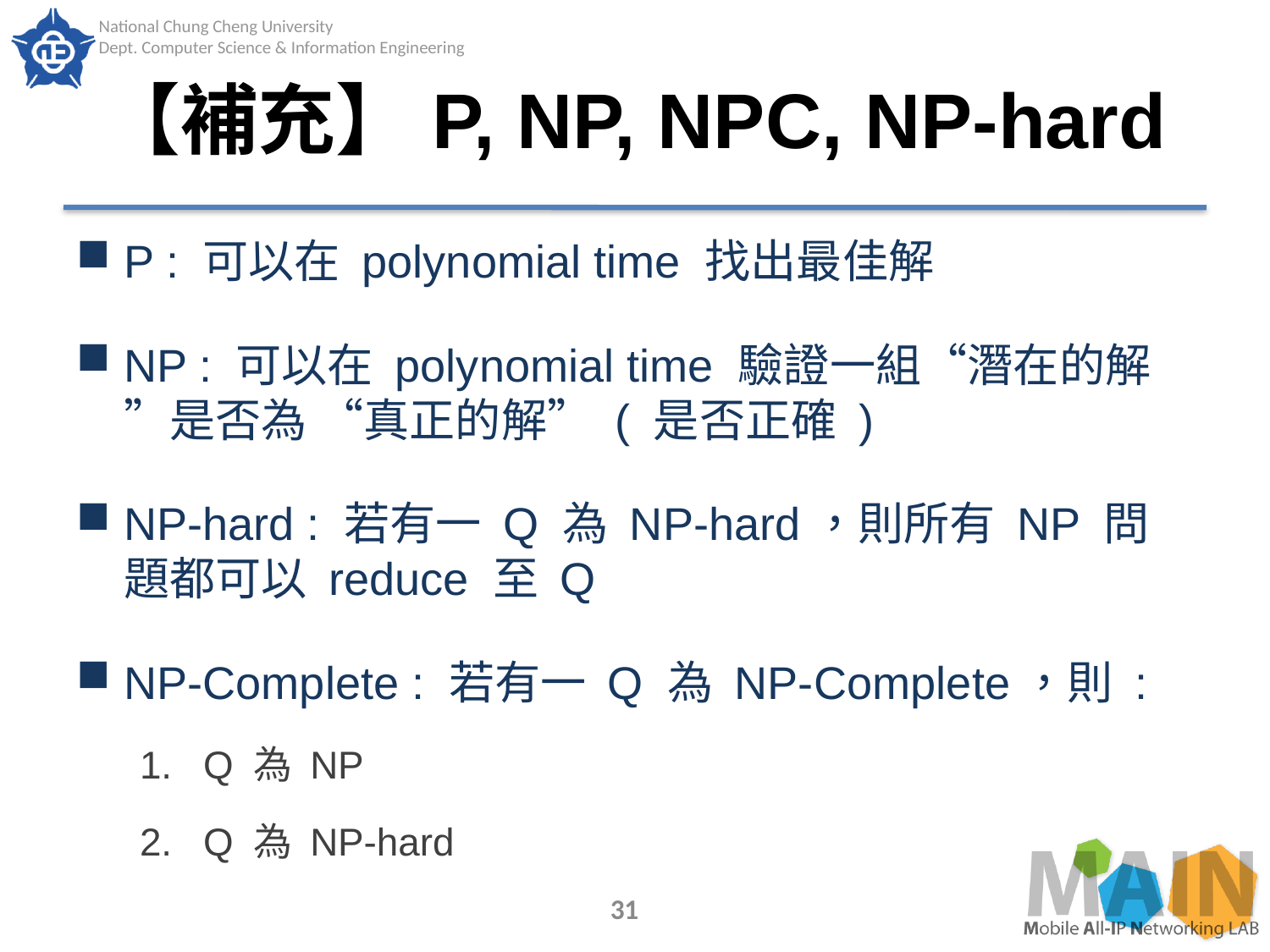

# 【補充】P, NP, NPC, NP-hard
P : 可以在 polynomial time 找出最佳解
NP : 可以在 polynomial time 驗證一組“潛在的解”是否為 “真正的解” ( 是否正確 )
NP-hard : 若有一 Q 為 NP-hard，則所有 NP 問題都可以 reduce 至 Q
NP-Complete : 若有一 Q 為 NP-Complete，則 :
Q 為 NP
Q 為 NP-hard

31